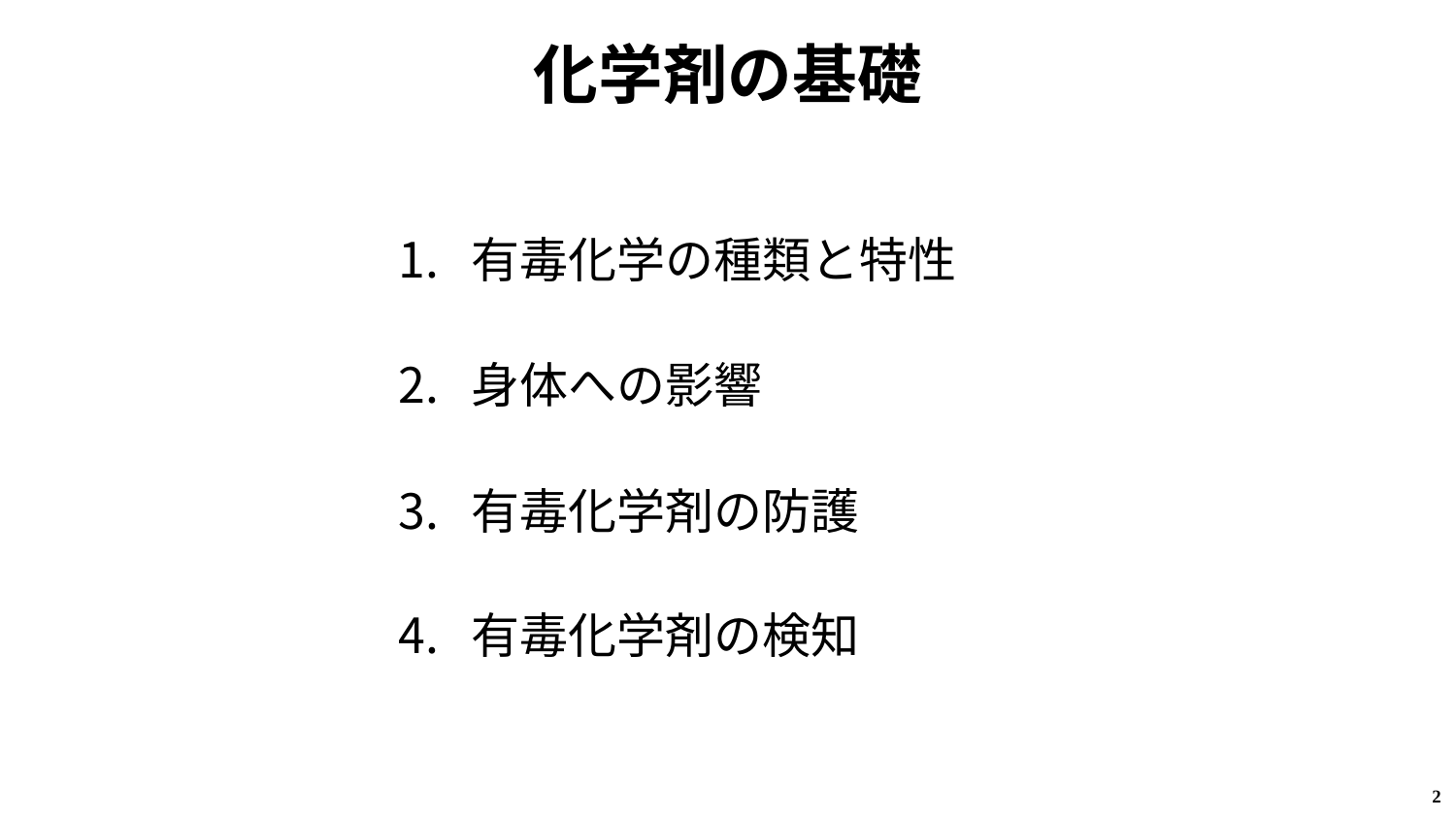

# 化学剤の基礎
有毒化学の種類と特性

身体への影響

有毒化学剤の防護

有毒化学剤の検知
2